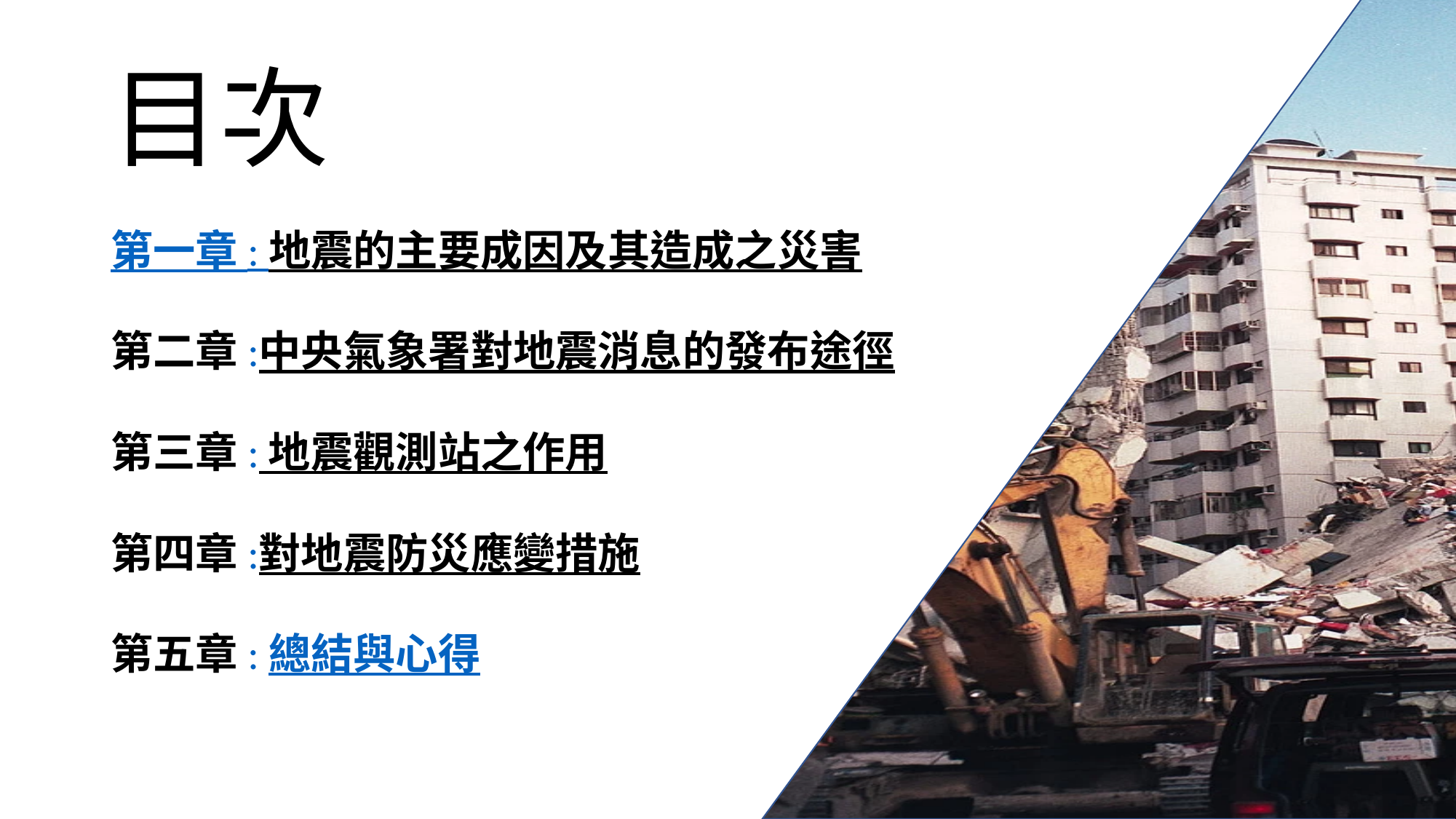

# 目次
第一章 : 地震的主要成因及其造成之災害
第二章 :中央氣象署對地震消息的發布途徑
第三章 : 地震觀測站之作用
第四章 :對地震防災應變措施
第五章 : 總結與心得